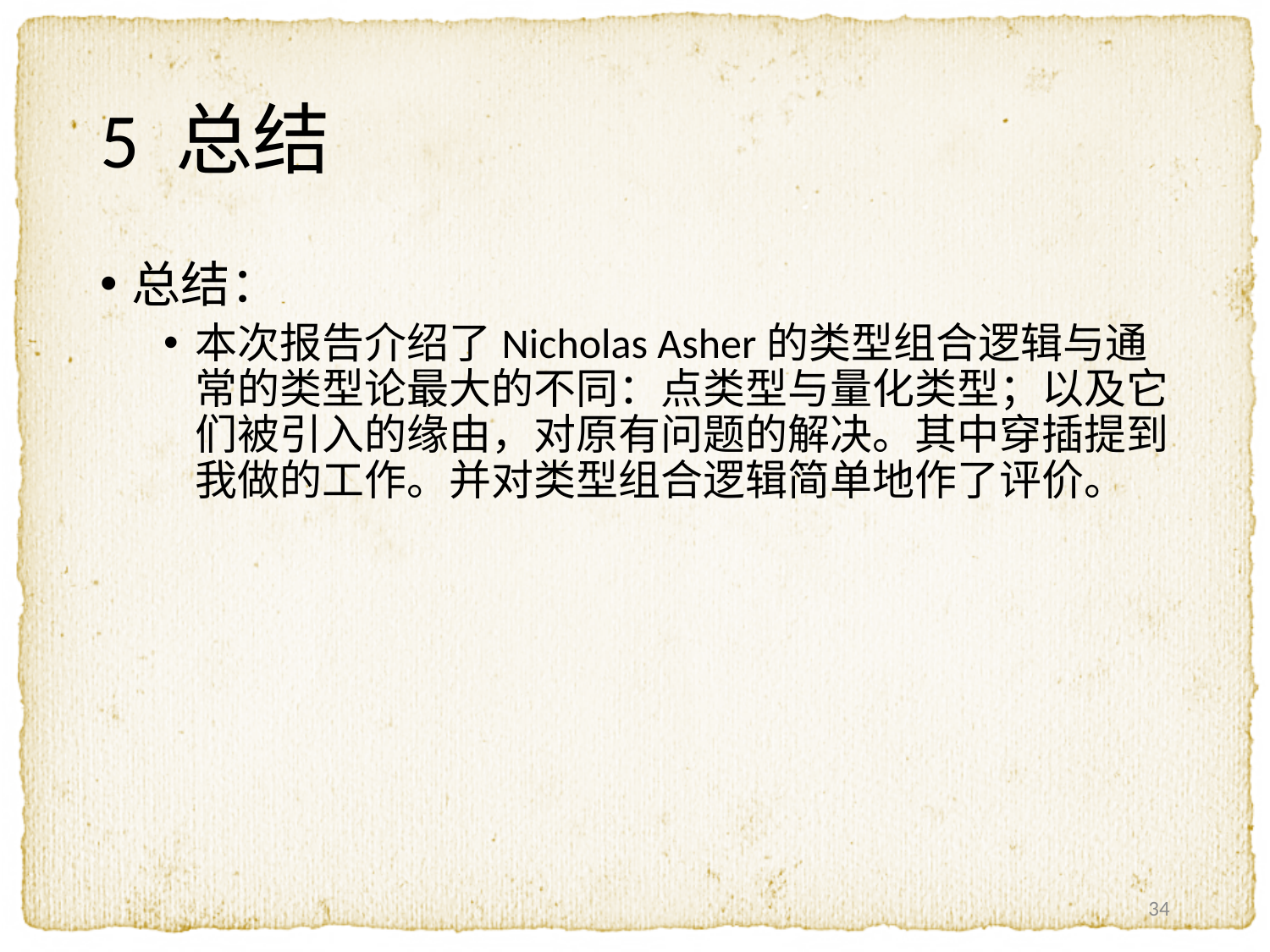

# 5 总结
总结：
本次报告介绍了Nicholas Asher的类型组合逻辑与通常的类型论最大的不同：点类型与量化类型；以及它们被引入的缘由，对原有问题的解决。其中穿插提到我做的工作。并对类型组合逻辑简单地作了评价。
34